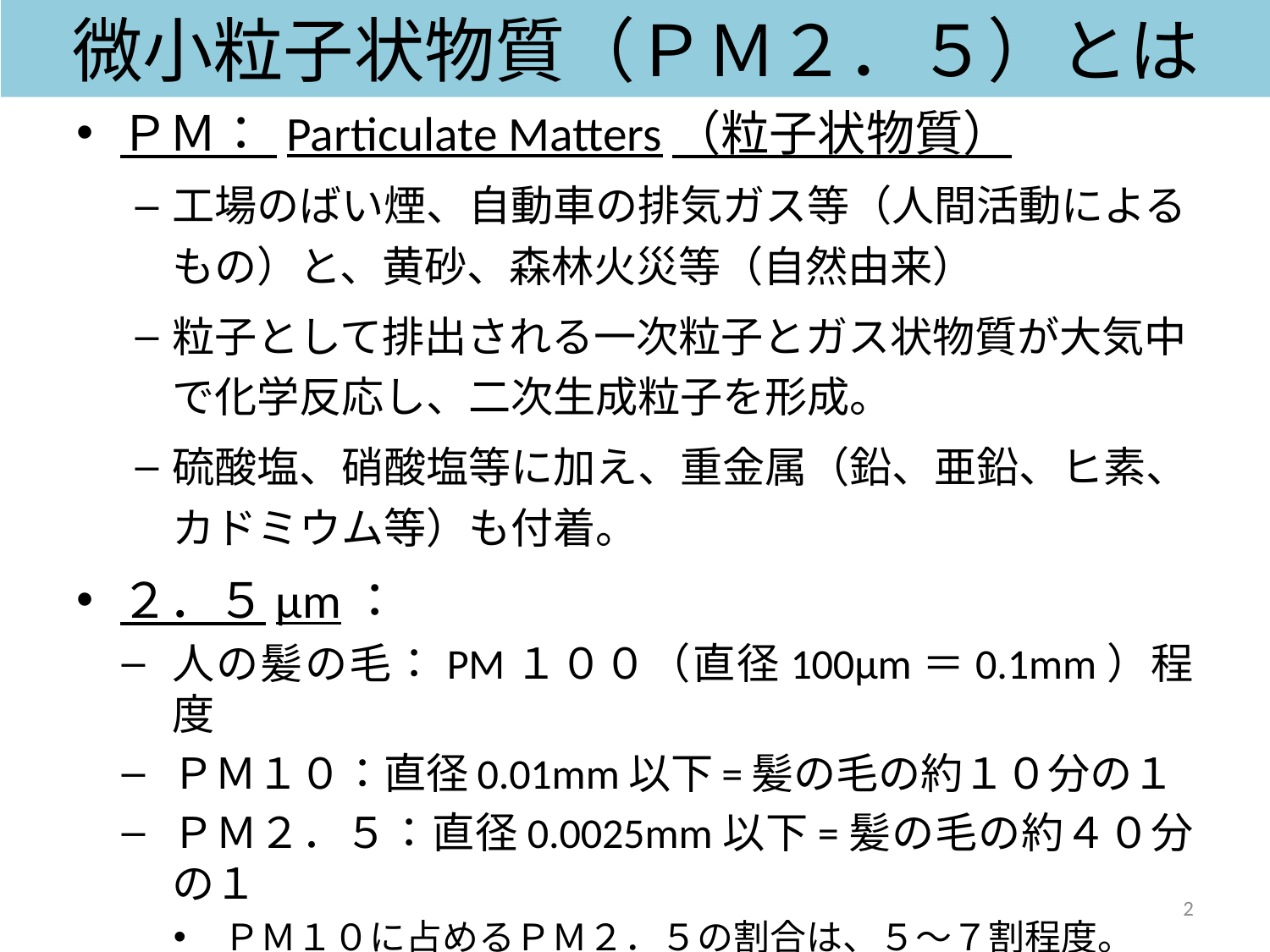

微小粒子状物質（ＰＭ２．５）とは
ＰＭ： Particulate Matters（粒子状物質）
工場のばい煙、自動車の排気ガス等（人間活動によるもの）と、黄砂、森林火災等（自然由来）
粒子として排出される一次粒子とガス状物質が大気中で化学反応し、二次生成粒子を形成。
硫酸塩、硝酸塩等に加え、重金属（鉛、亜鉛、ヒ素、カドミウム等）も付着。
２．５μm：
人の髪の毛：PM１００（直径100μm＝0.1mm）程度
ＰＭ１０：直径0.01mm以下=髪の毛の約１０分の１
ＰＭ２．５：直径0.0025mm以下=髪の毛の約４０分の１
ＰＭ１０に占めるＰＭ２．５の割合は、５～７割程度。
2